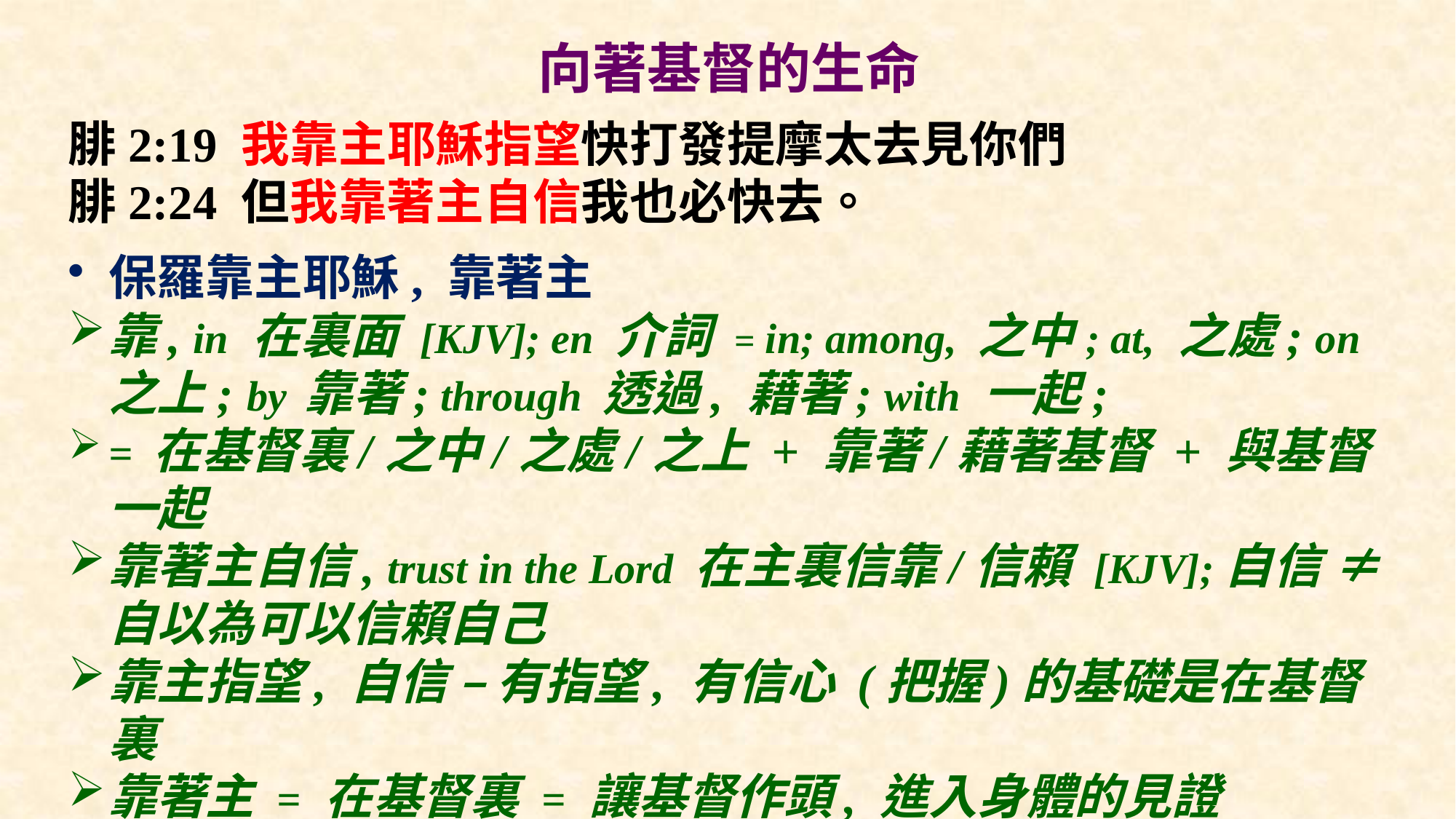

# 向著基督的生命
腓2:19 我靠主耶穌指望快打發提摩太去見你們
腓2:24 但我靠著主自信我也必快去。
保羅靠主耶穌, 靠著主
靠, in 在裏面 [KJV]; en 介詞 = in; among, 之中; at, 之處; on 之上; by 靠著; through 透過, 藉著; with 一起;
= 在基督裏/之中/之處/之上 + 靠著/藉著基督 + 與基督一起
靠著主自信, trust in the Lord 在主裏信靠/信賴 [KJV];自信 ≠ 自以為可以信賴自己
靠主指望, 自信 – 有指望, 有信心 (把握)的基礎是在基督裏
靠著主 = 在基督裏 = 讓基督作頭, 進入身體的見證